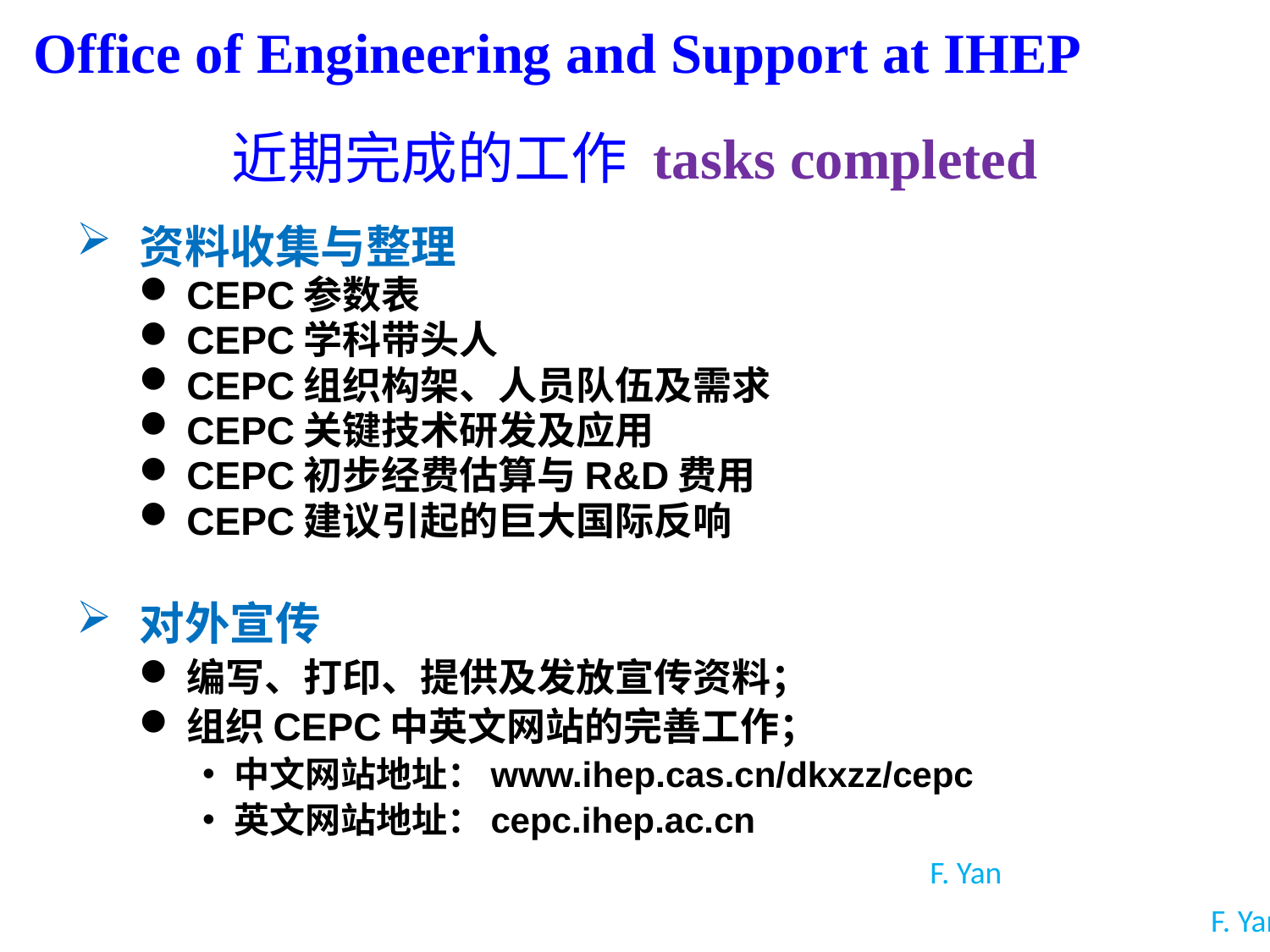

Office of Engineering and Support at IHEP
# 近期完成的工作 tasks completed
资料收集与整理
CEPC参数表
CEPC学科带头人
CEPC组织构架、人员队伍及需求
CEPC关键技术研发及应用
CEPC初步经费估算与R&D费用
CEPC建议引起的巨大国际反响

对外宣传
编写、打印、提供及发放宣传资料；
组织CEPC中英文网站的完善工作；
中文网站地址：www.ihep.cas.cn/dkxzz/cepc
英文网站地址：cepc.ihep.ac.cn

F. Yan
F. Yan